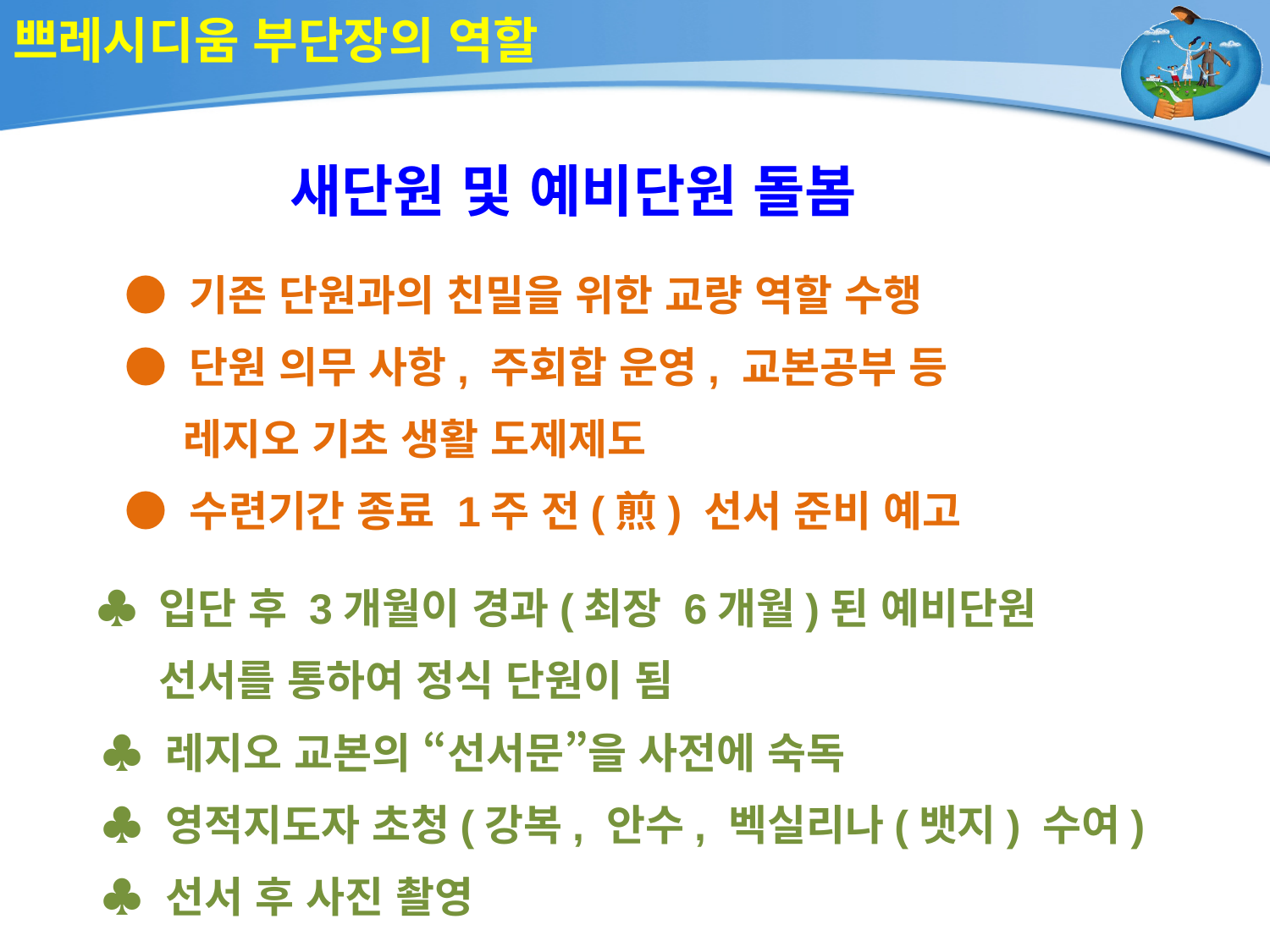

# 쁘레시디움 부단장의 역할
새단원 및 예비단원 돌봄
● 기존 단원과의 친밀을 위한 교량 역할 수행
● 단원 의무 사항, 주회합 운영, 교본공부 등
    레지오 기초 생활 도제제도
● 수련기간 종료 1주 전(煎) 선서 준비 예고

  ♣ 입단 후 3개월이 경과(최장 6개월)된 예비단원
      선서를 통하여 정식 단원이 됨
  ♣ 레지오 교본의 “선서문”을 사전에 숙독
  ♣ 영적지도자 초청(강복, 안수, 벡실리나(뱃지) 수여)
  ♣ 선서 후 사진 촬영